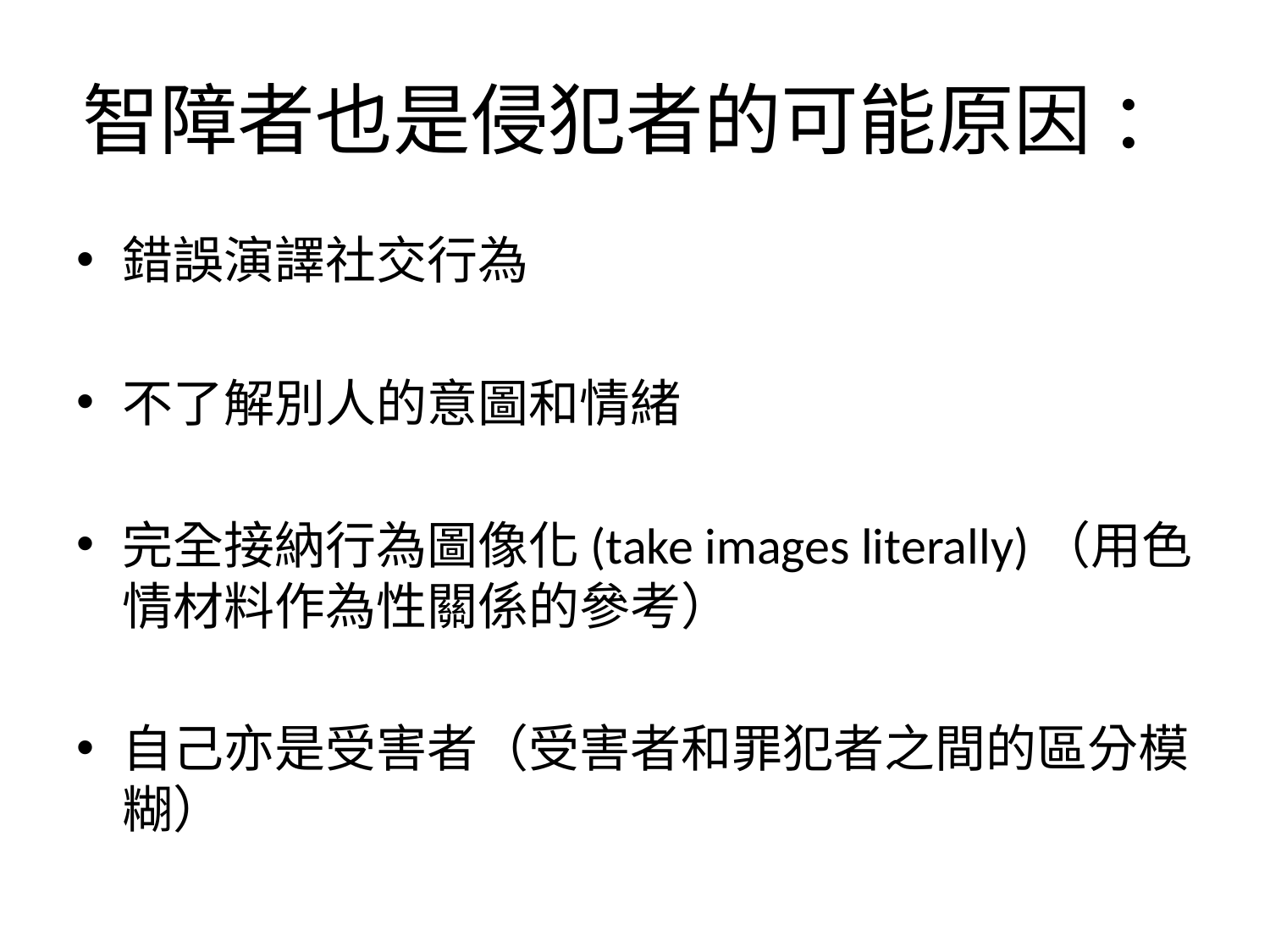

# 智障者也是侵犯者的可能原因 ：
錯誤演譯社交行為

不了解別人的意圖和情緒

完全接納行為圖像化(take images literally)（用色情材料作為性關係的參考）

自己亦是受害者（受害者和罪犯者之間的區分模糊）